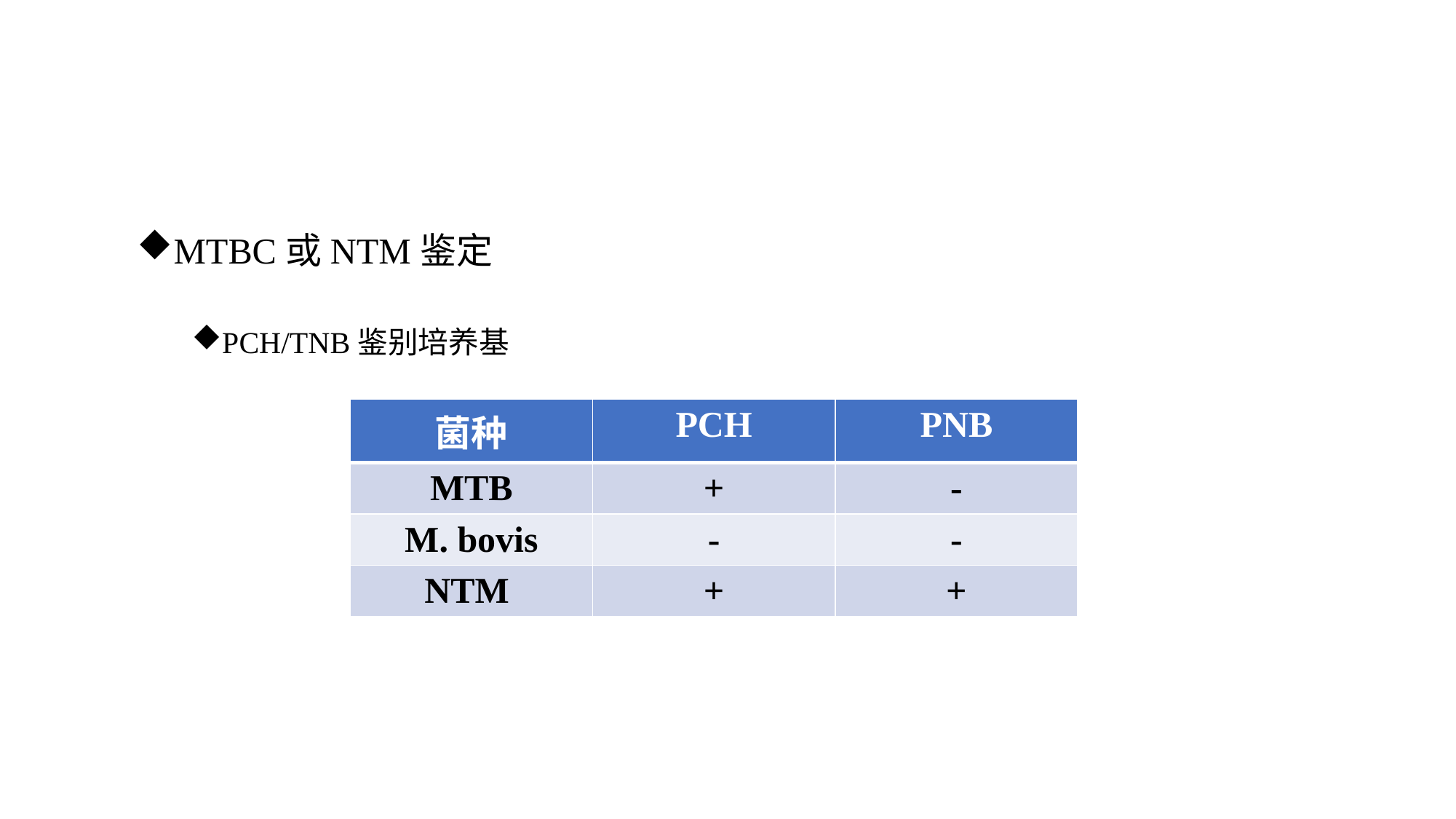

MTBC或NTM鉴定

PCH/TNB鉴别培养基
| 菌种 | PCH | PNB |
| --- | --- | --- |
| MTB | + | - |
| M. bovis | - | - |
| NTM | + | + |